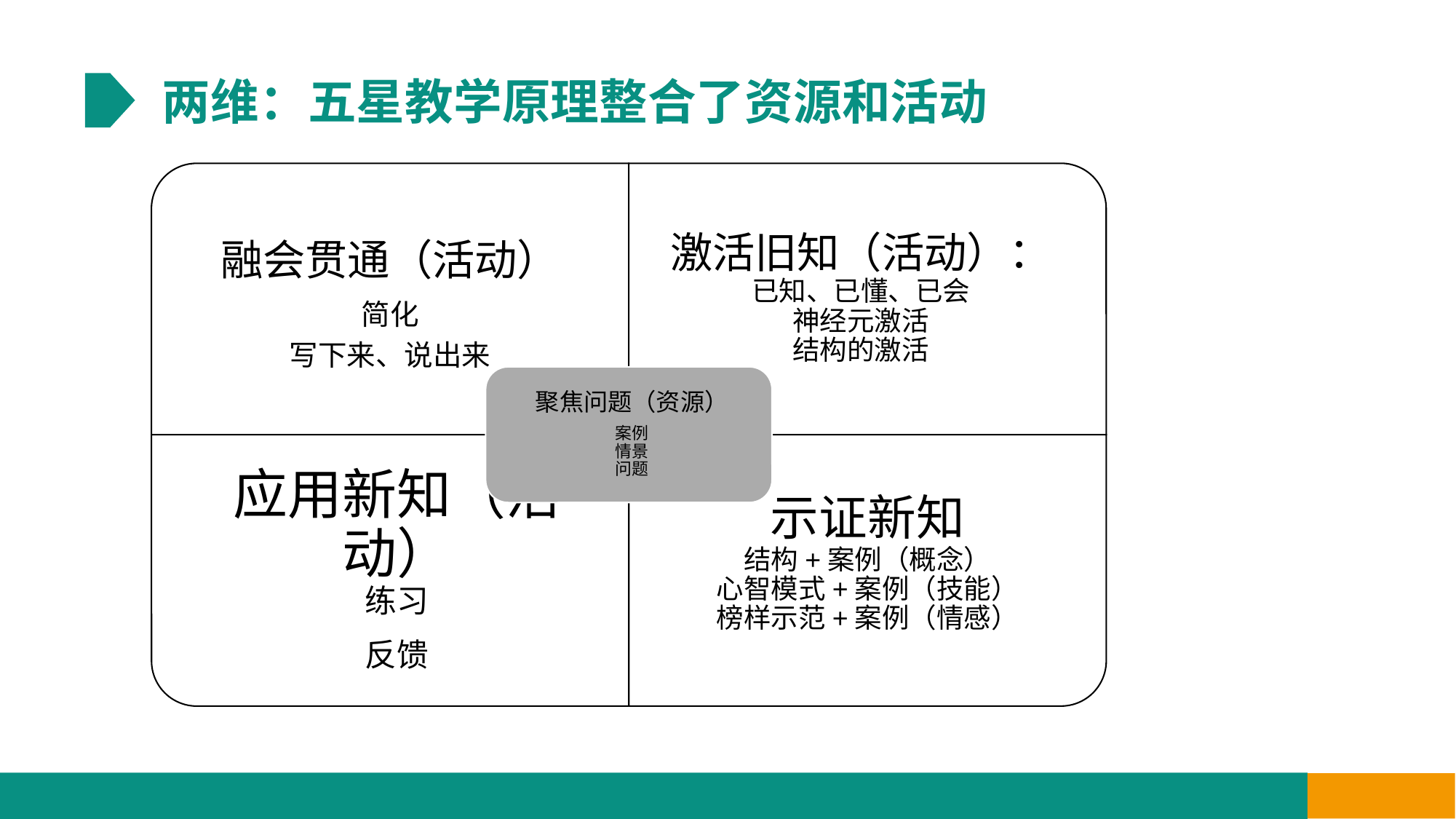

两维：五星教学原理整合了资源和活动
融会贯通（活动）
简化
写下来、说出来
激活旧知（活动）：
已知、已懂、已会
神经元激活
结构的激活
应用新知（活动）
练习
反馈
示证新知
结构+案例（概念）
心智模式+案例（技能）
榜样示范+案例（情感）
聚焦问题（资源）
案例
情景
问题